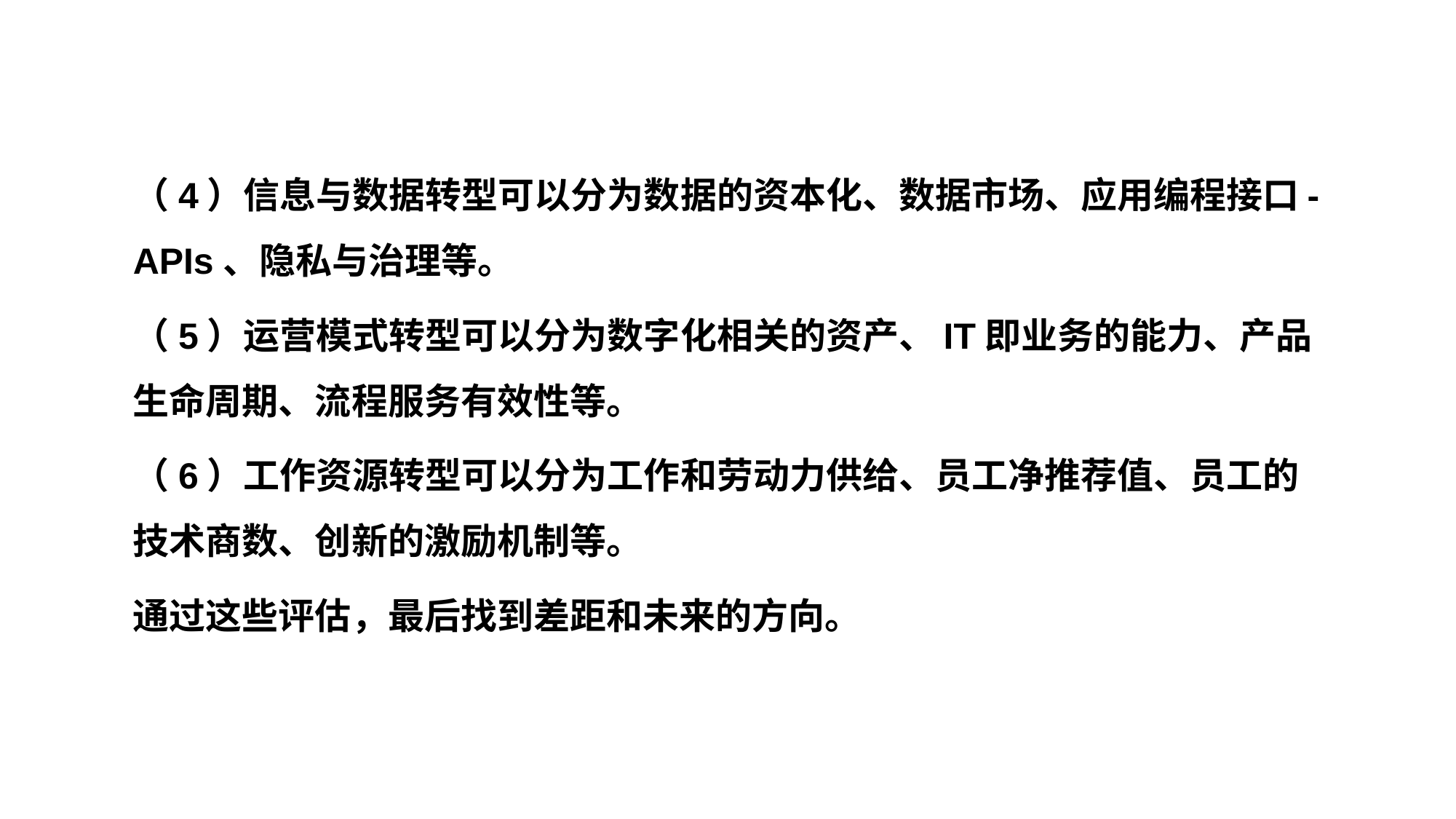

（4）信息与数据转型可以分为数据的资本化、数据市场、应用编程接口-APIs、隐私与治理等。
（5）运营模式转型可以分为数字化相关的资产、IT即业务的能力、产品生命周期、流程服务有效性等。
（6）工作资源转型可以分为工作和劳动力供给、员工净推荐值、员工的技术商数、创新的激励机制等。
通过这些评估，最后找到差距和未来的方向。